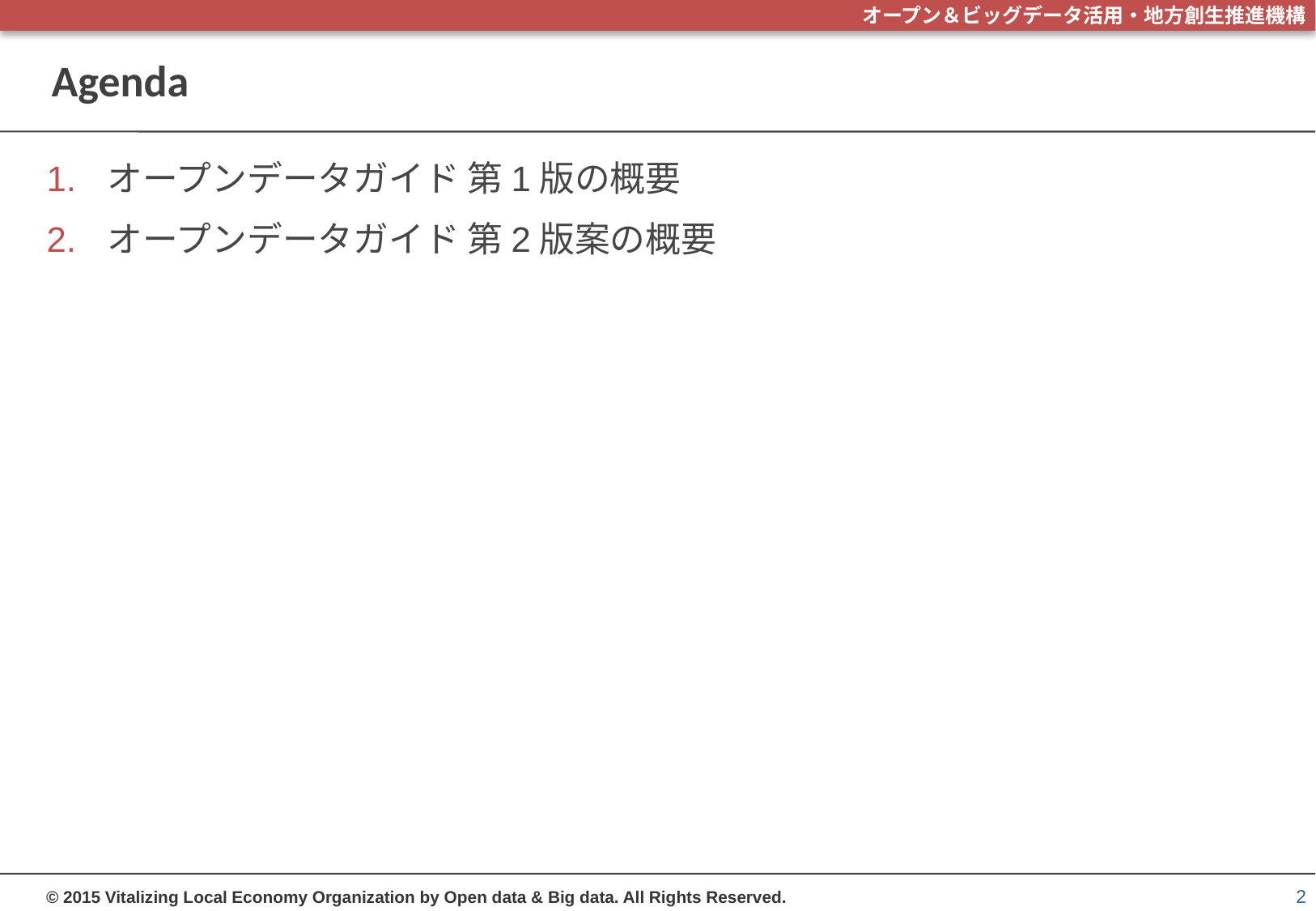

# Agenda
オープンデータガイド 第1版の概要
オープンデータガイド 第2版案の概要
2